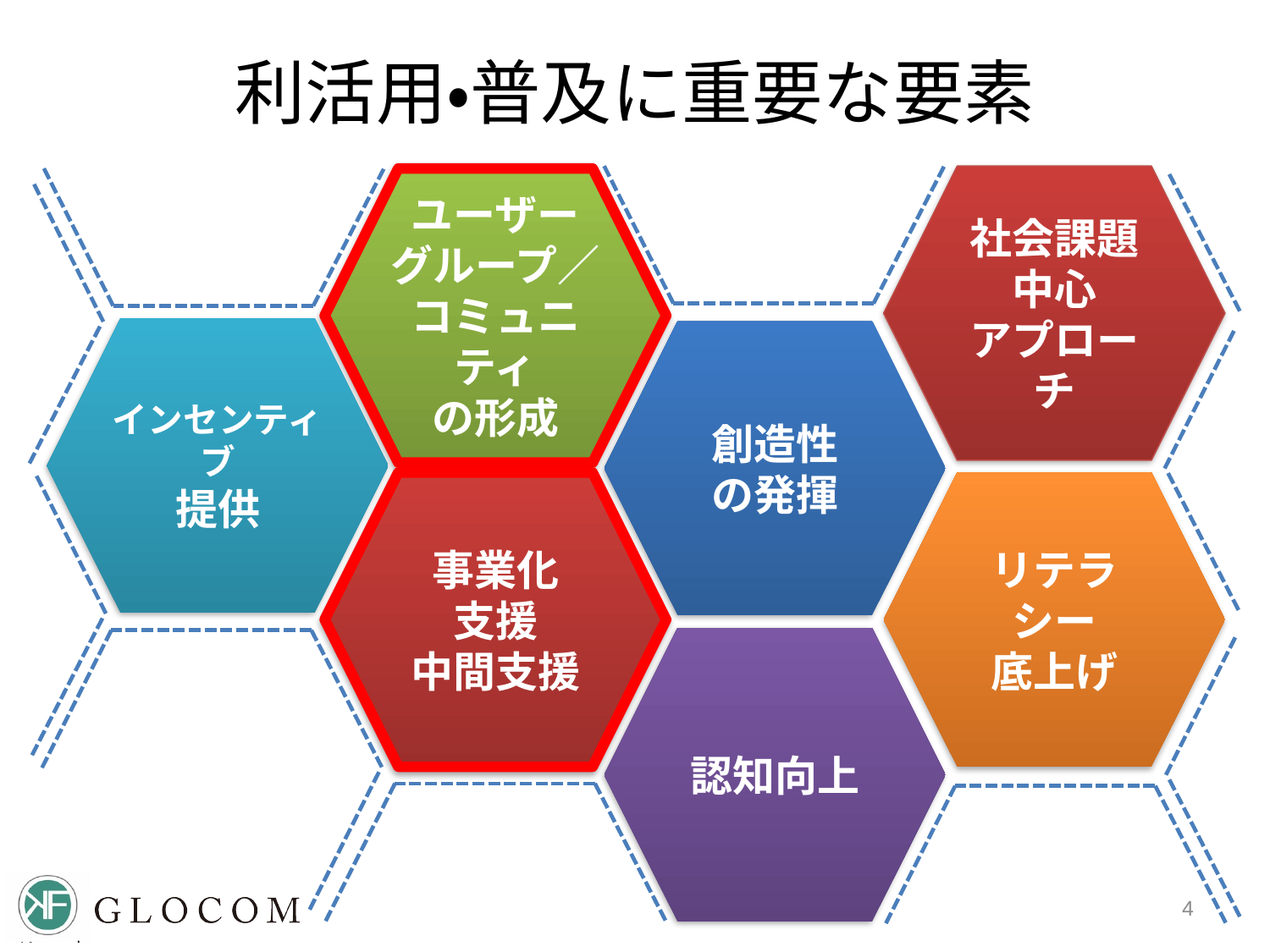

# 利活用・普及に重要な要素

社会課題
中心
アプローチ
ユーザーグループ／
コミュニティ
の形成
インセンティブ
提供
創造性
の発揮
事業化
支援
中間支援
リテラシー
底上げ
認知向上
4